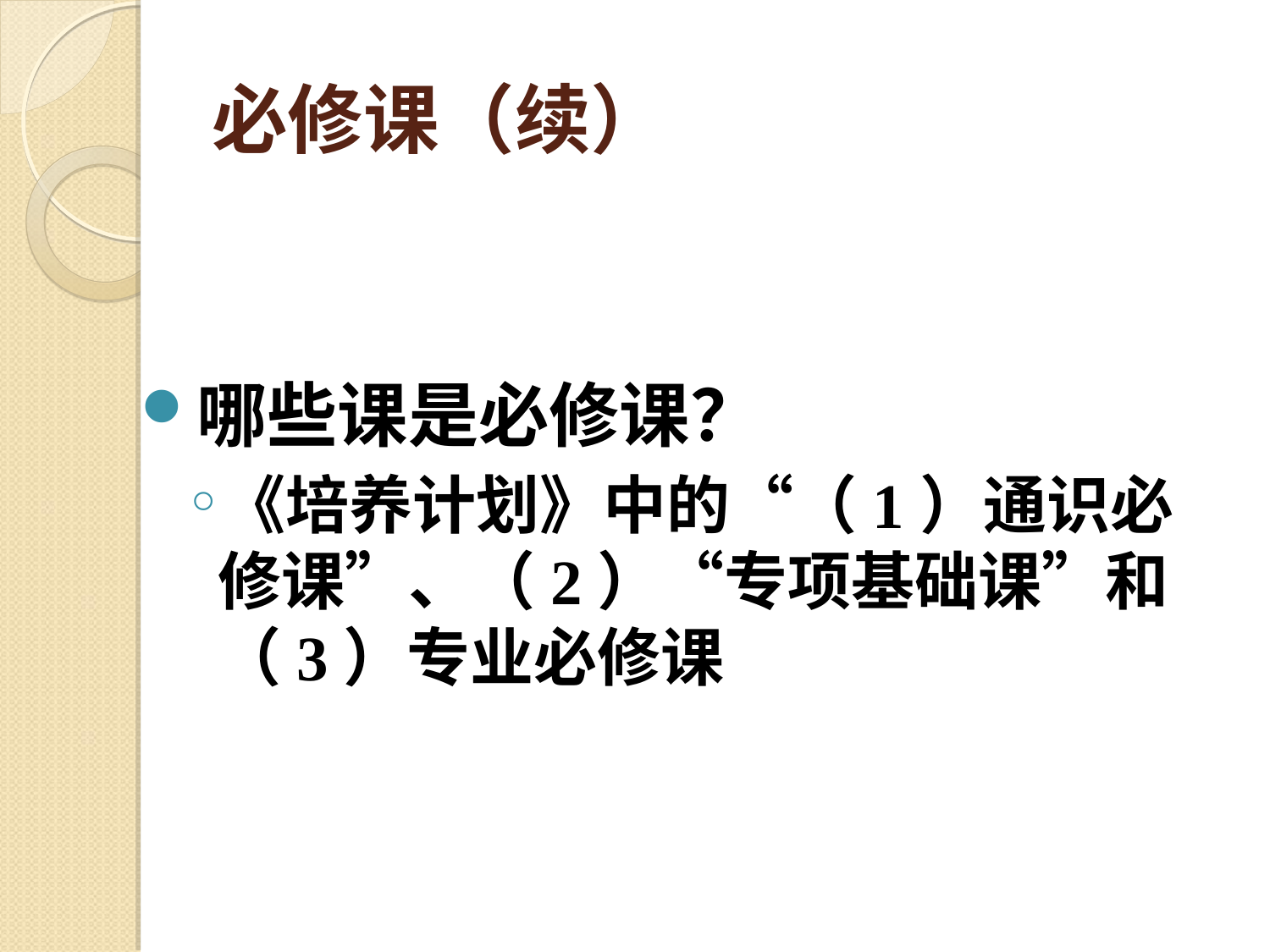

必修课（续）
哪些课是必修课？
《培养计划》中的“（1）通识必修课”、（2）“专项基础课”和（3）专业必修课